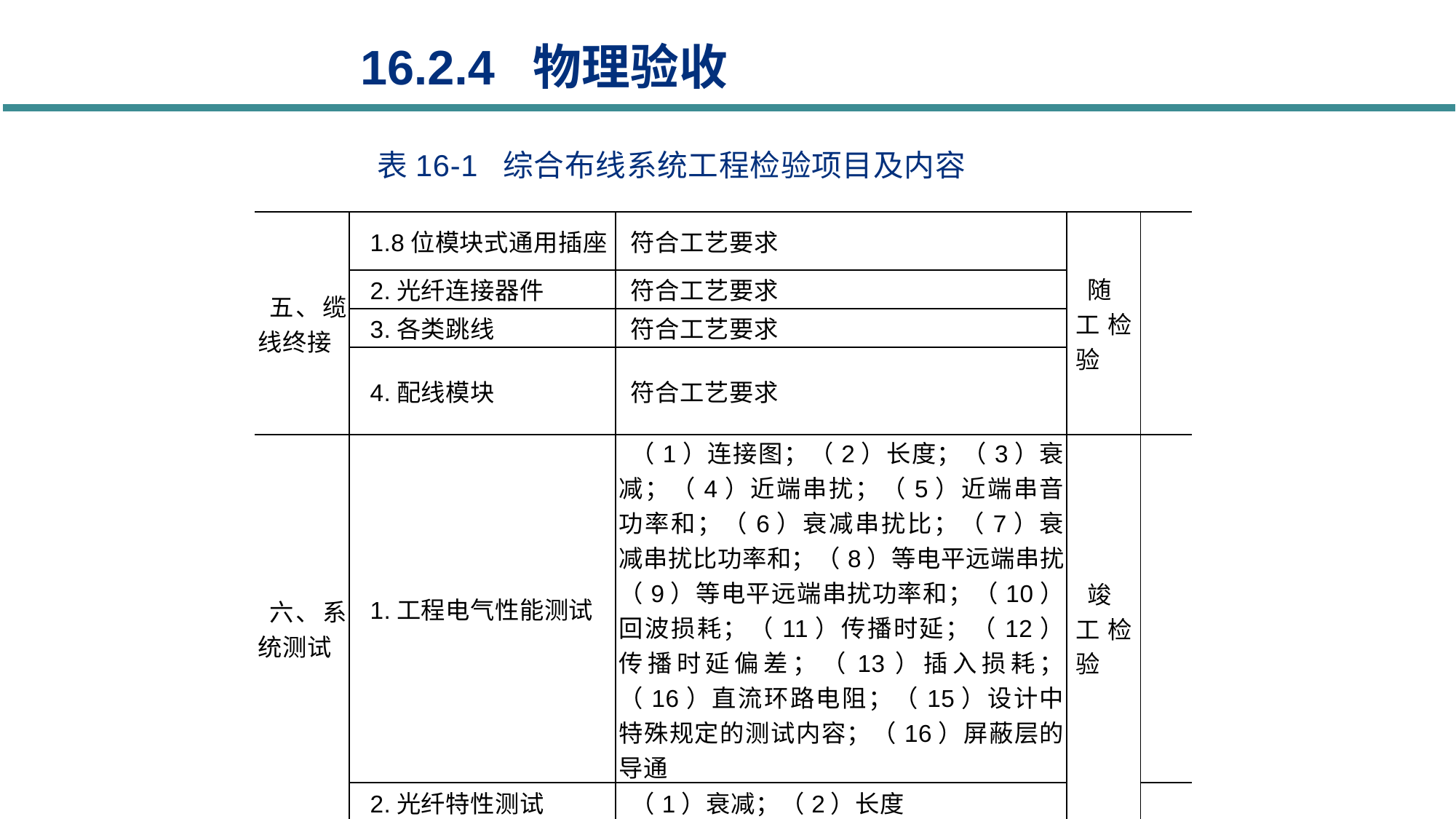

16.2.4  物理验收
表16-1  综合布线系统工程检验项目及内容
| 五、缆线终接 | 1.8位模块式通用插座 | 符合工艺要求 | 随工检验 |  |
| --- | --- | --- | --- | --- |
|  | 2.光纤连接器件 | 符合工艺要求 |  |  |
|  | 3.各类跳线 | 符合工艺要求 |  |  |
|  | 4.配线模块 | 符合工艺要求 |  |  |
| 六、系统测试 | 1.工程电气性能测试 | （1）连接图；（2）长度；（3）衰减；（4）近端串扰；（5）近端串音功率和；（6）衰减串扰比；（7）衰减串扰比功率和；（8）等电平远端串扰；（9）等电平远端串扰功率和；（10）回波损耗；（11）传播时延；（12）传播时延偏差；（13）插入损耗；（16）直流环路电阻；（15）设计中特殊规定的测试内容；（16）屏蔽层的导通 | 竣工检验 |  |
|  | 2.光纤特性测试 | （1）衰减；（2）长度 |  |  |